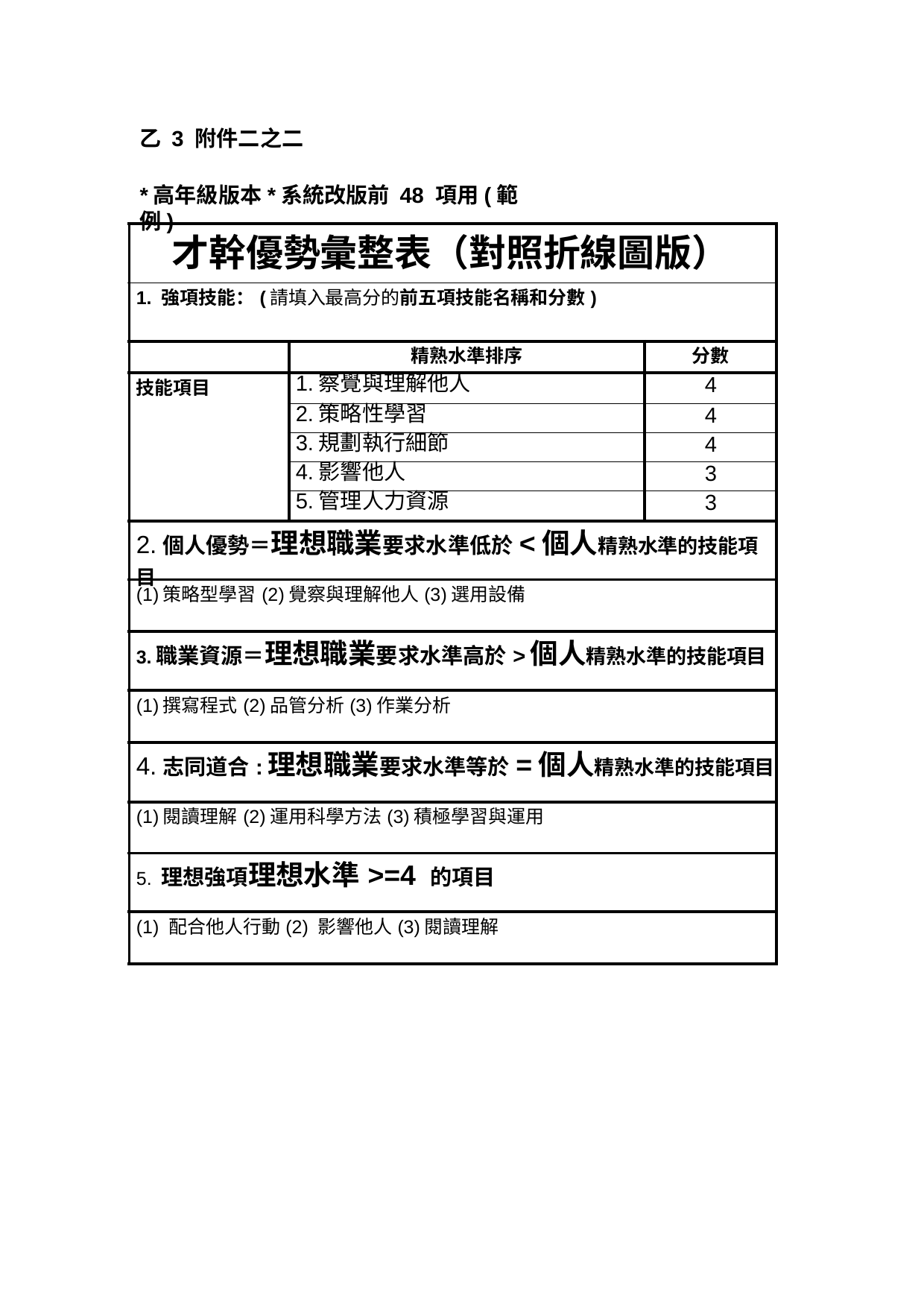

乙 3 附件二之二

*高年級版本*系統改版前 48 項用(範例)
| 才幹優勢彙整表（對照折線圖版） |  |  |
| --- | --- | --- |
| 1. 強項技能：(請填入最高分的前五項技能名稱和分數) |  |  |
|  | 精熟水準排序 | 分數 |
| 技能項目 | 1.察覺與理解他人 | 4 |
|  | 2.策略性學習 | 4 |
|  | 3.規劃執行細節 | 4 |
|  | 4.影響他人 | 3 |
|  | 5.管理人力資源 | 3 |
| 2.個人優勢＝理想職業要求水準低於<個人精熟水準的技能項目 |  |  |
| (1)策略型學習(2)覺察與理解他人(3)選用設備 |  |  |
| 3.職業資源＝理想職業要求水準高於>個人精熟水準的技能項目 |  |  |
| (1)撰寫程式(2)品管分析(3)作業分析 |  |  |
| 4.志同道合:理想職業要求水準等於=個人精熟水準的技能項目 |  |  |
| (1)閱讀理解(2)運用科學方法(3)積極學習與運用 |  |  |
| 5. 理想強項理想水準>=4 的項目 |  |  |
| (1) 配合他人行動(2) 影響他人(3)閱讀理解 |  |  |